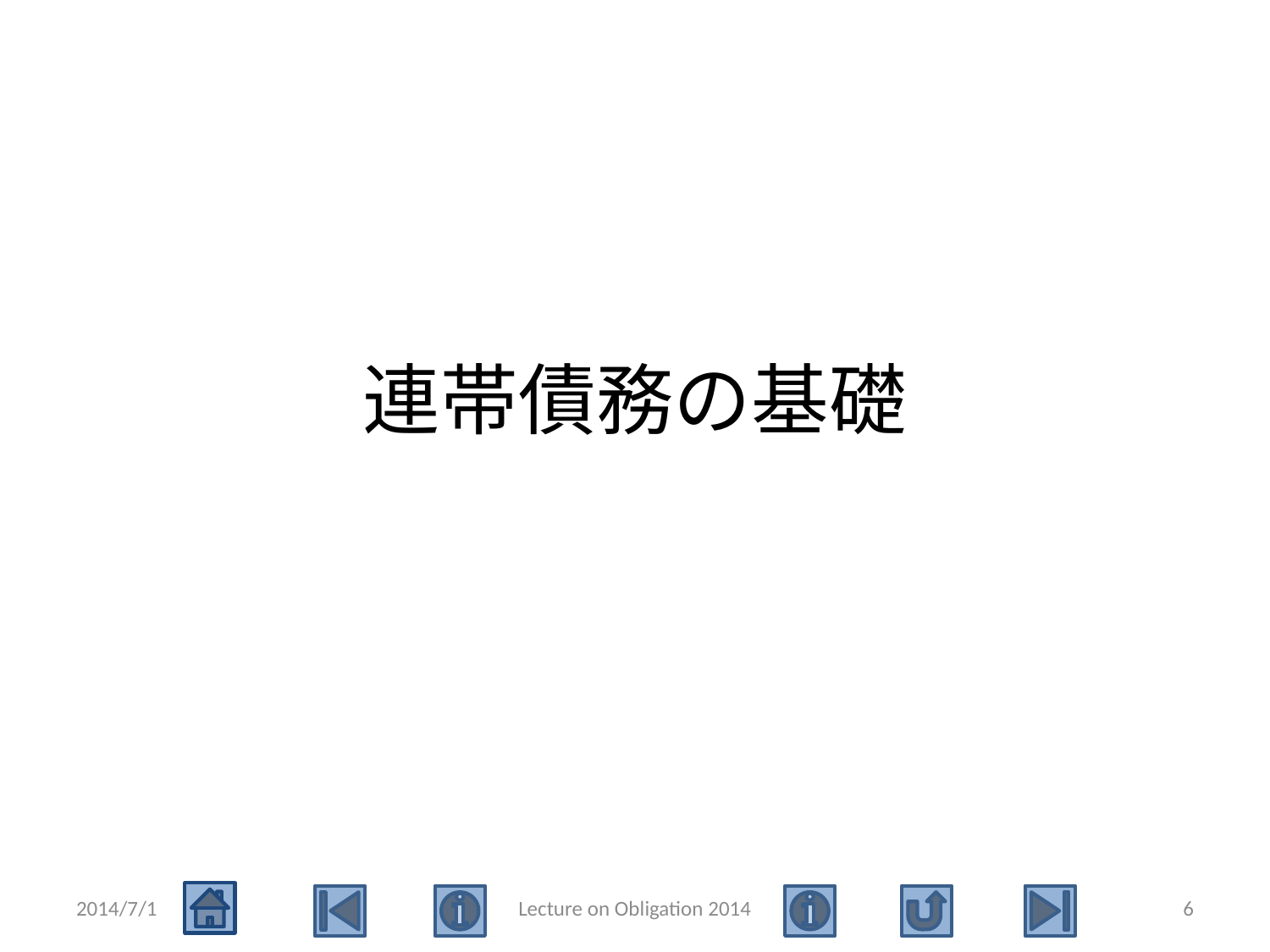

# 連帯債務の基礎

2014/7/1
Lecture on Obligation 2014
6